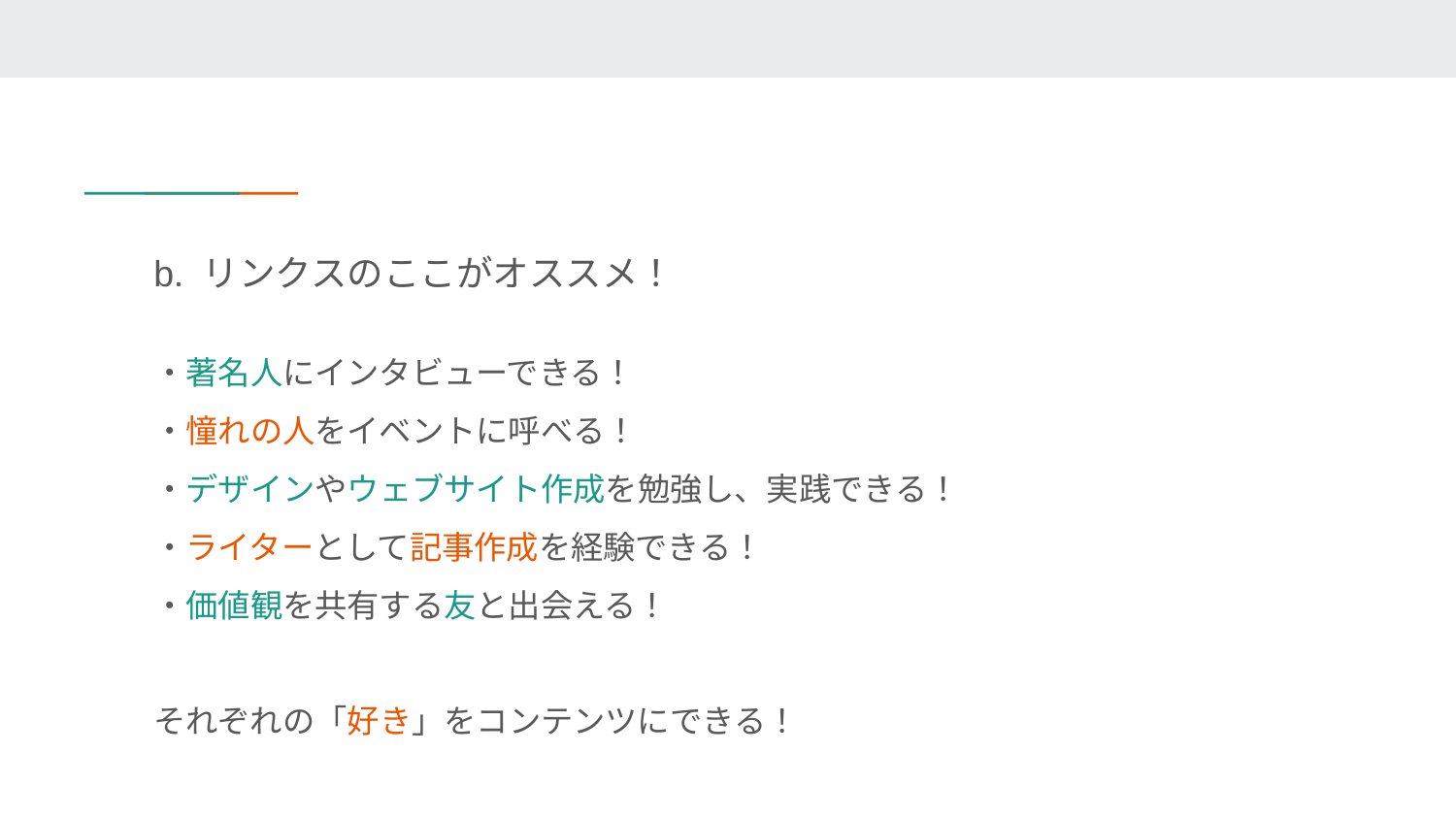

b. リンクスのここがオススメ！

・著名人にインタビューできる！
・憧れの人をイベントに呼べる！
・デザインやウェブサイト作成を勉強し、実践できる！
・ライターとして記事作成を経験できる！
・価値観を共有する友と出会える！

それぞれの「好き」をコンテンツにできる！